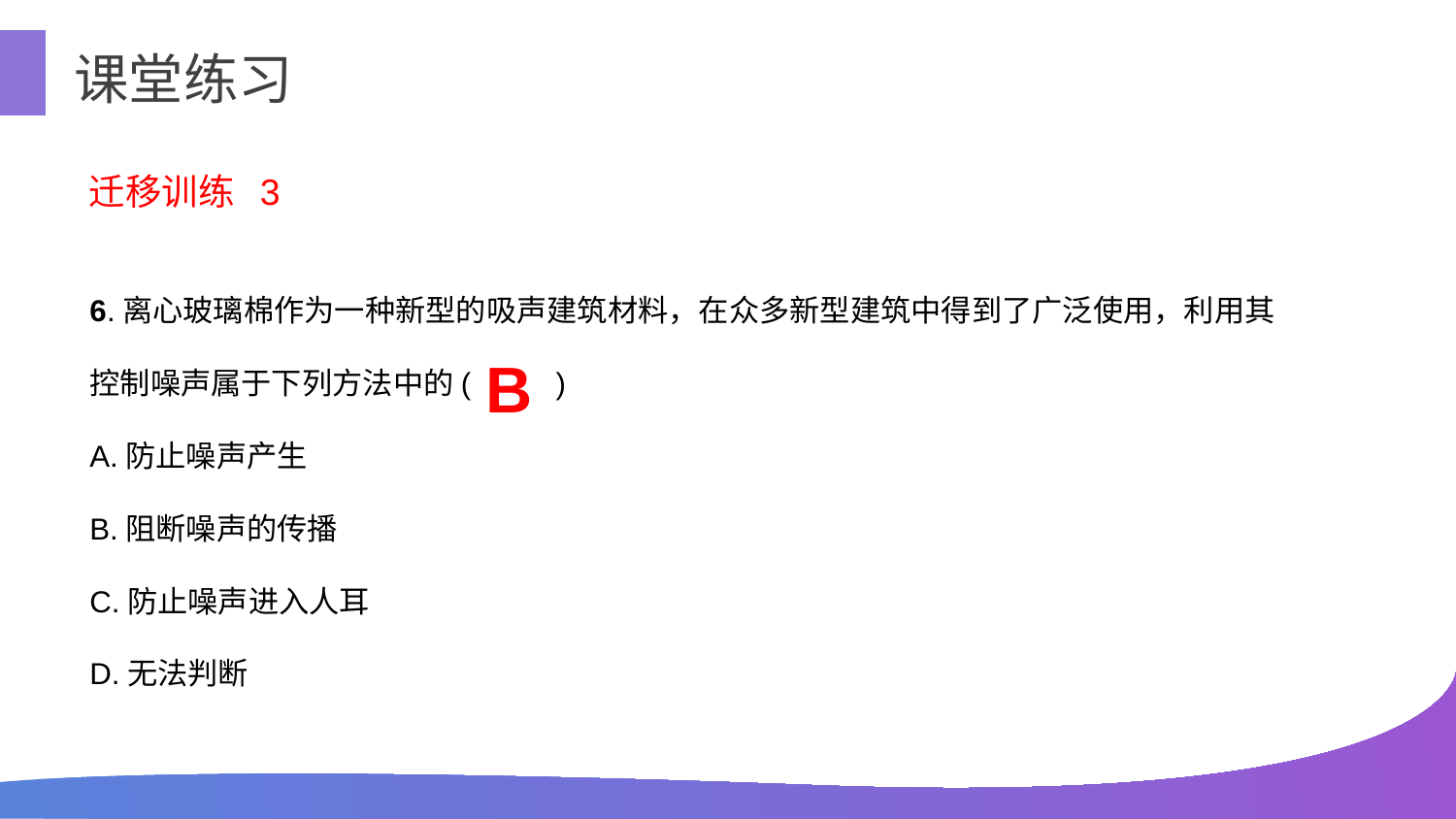

课堂练习
迁移训练  3
6.离心玻璃棉作为一种新型的吸声建筑材料，在众多新型建筑中得到了广泛使用，利用其控制噪声属于下列方法中的(          )
A.防止噪声产生
B.阻断噪声的传播
C.防止噪声进入人耳
D.无法判断
B